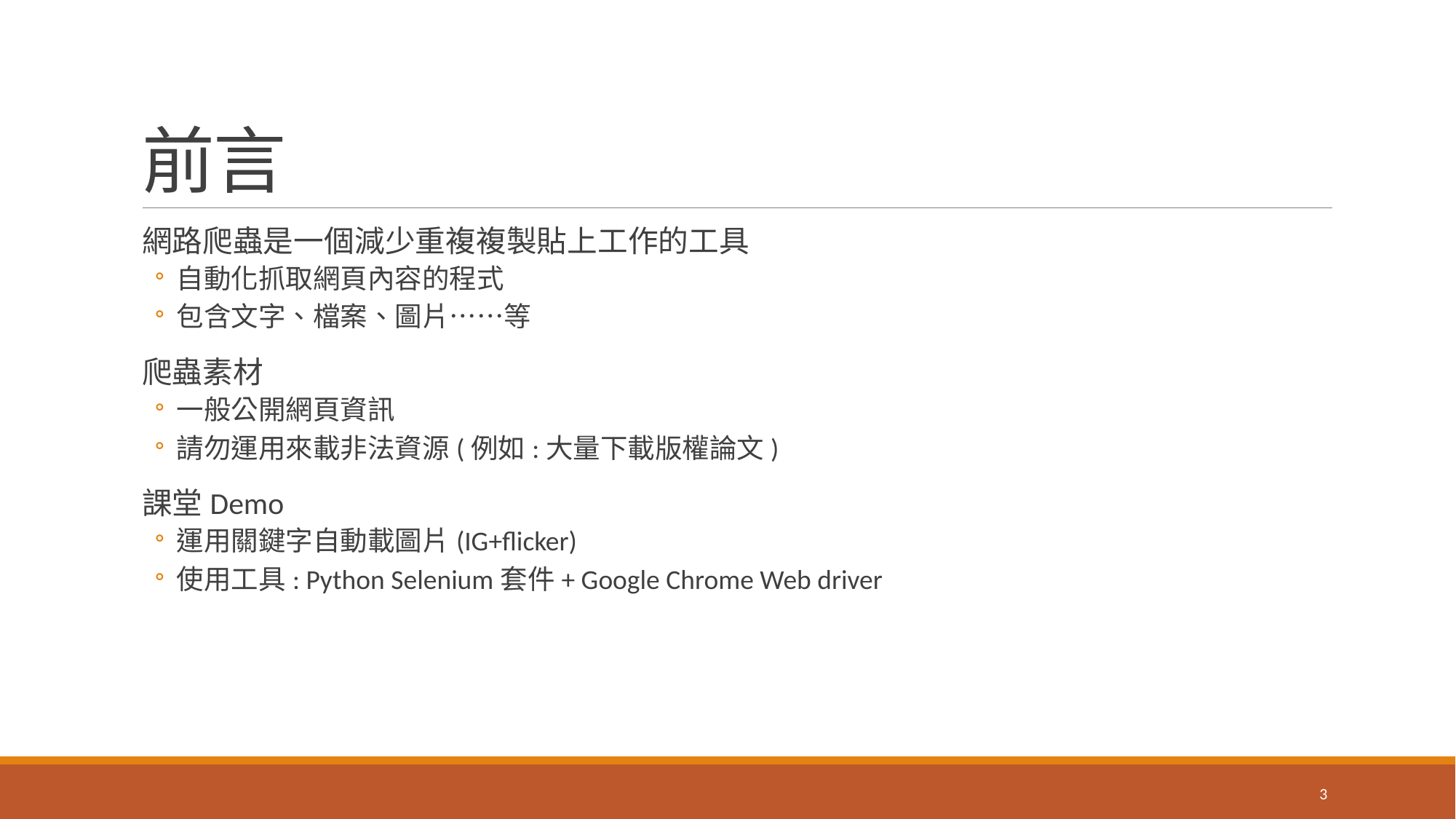

# 前言
網路爬蟲是一個減少重複複製貼上工作的工具
自動化抓取網頁內容的程式
包含文字、檔案、圖片……等
爬蟲素材
一般公開網頁資訊
請勿運用來載非法資源(例如:大量下載版權論文)
課堂Demo
運用關鍵字自動載圖片(IG+flicker)
使用工具: Python Selenium套件+ Google Chrome Web driver
3